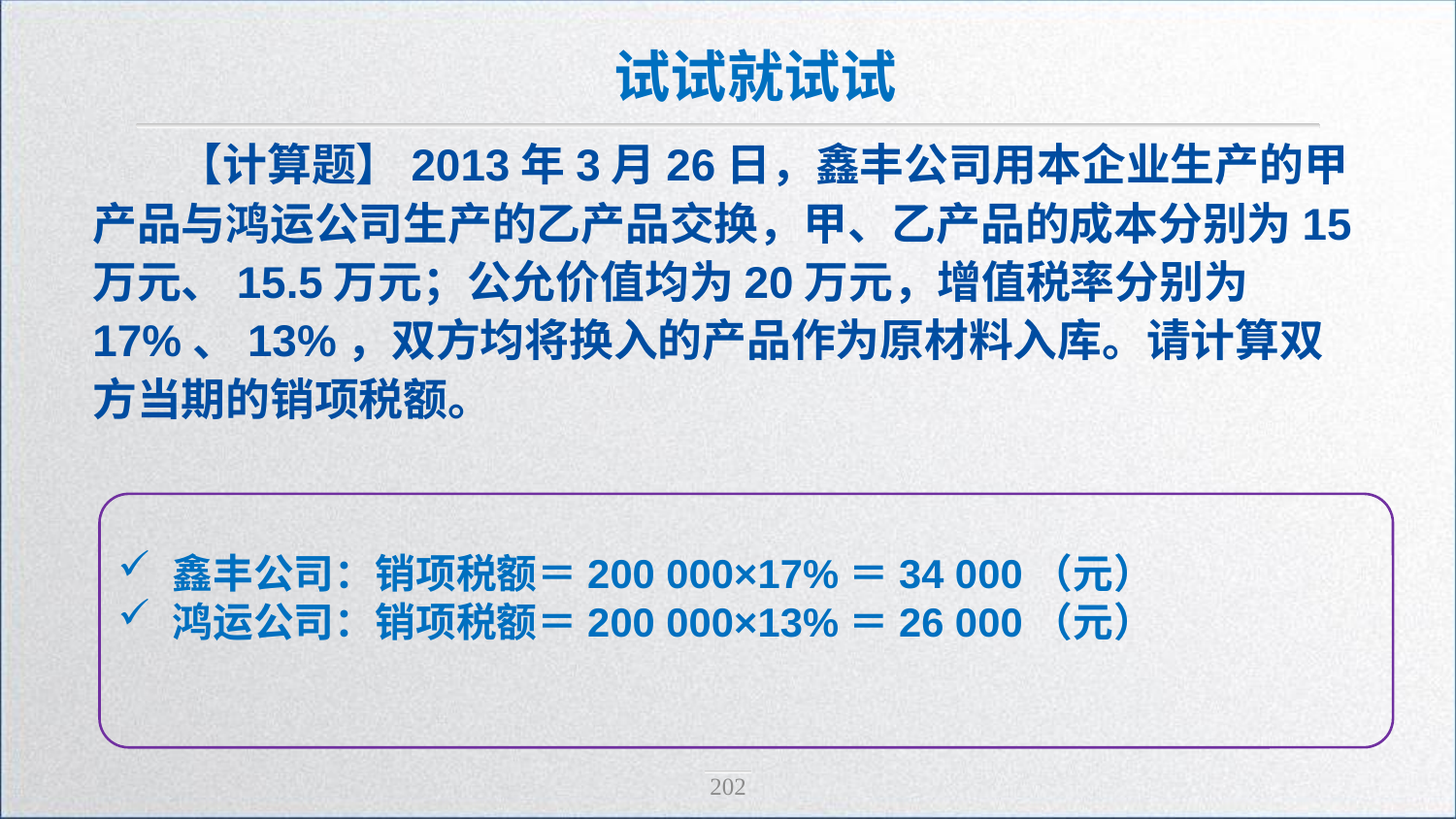

试试就试试
【计算题】2013年3月26日，鑫丰公司用本企业生产的甲产品与鸿运公司生产的乙产品交换，甲、乙产品的成本分别为15万元、15.5万元；公允价值均为20万元，增值税率分别为17%、13%，双方均将换入的产品作为原材料入库。请计算双方当期的销项税额。

鑫丰公司：销项税额＝200 000×17%＝34 000（元）
鸿运公司：销项税额＝200 000×13%＝26 000（元）

202